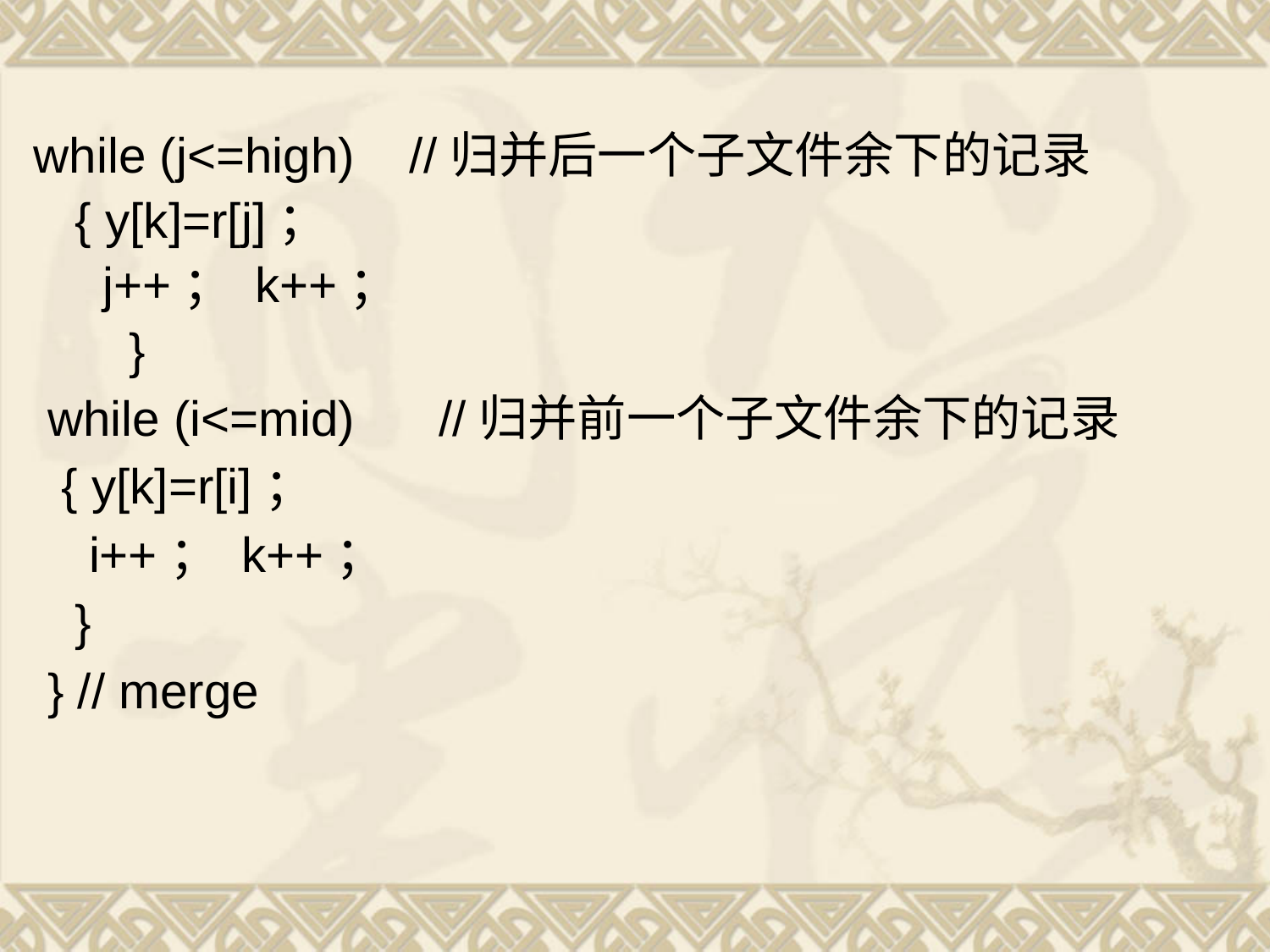

while (j<=high)    //归并后一个子文件余下的记录
   { y[k]=r[j]；
     j++； k++；
 　 }
 while (i<=mid)　 //归并前一个子文件余下的记录
  { y[k]=r[i]；
    i++； k++；
   }
 } // merge